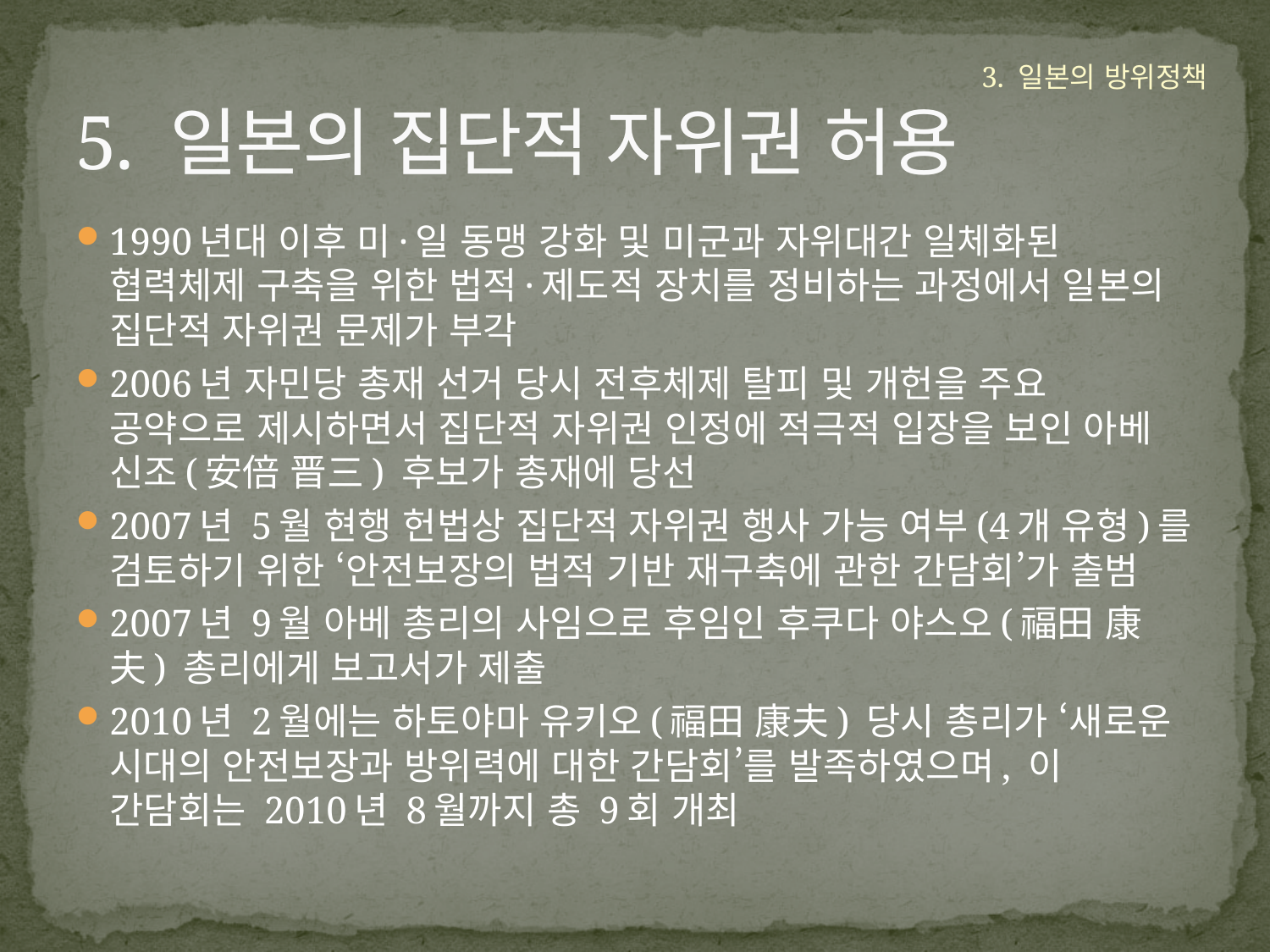

# 5. 일본의 집단적 자위권 허용
3. 일본의 방위정책
1990년대 이후 미·일 동맹 강화 및 미군과 자위대간 일체화된 협력체제 구축을 위한 법적·제도적 장치를 정비하는 과정에서 일본의 집단적 자위권 문제가 부각
2006년 자민당 총재 선거 당시 전후체제 탈피 및 개헌을 주요 공약으로 제시하면서 집단적 자위권 인정에 적극적 입장을 보인 아베 신조(安倍 晋三) 후보가 총재에 당선
2007년 5월 현행 헌법상 집단적 자위권 행사 가능 여부(4개 유형)를 검토하기 위한 ‘안전보장의 법적 기반 재구축에 관한 간담회’가 출범
2007년 9월 아베 총리의 사임으로 후임인 후쿠다 야스오(福田 康夫) 총리에게 보고서가 제출
2010년 2월에는 하토야마 유키오(福田 康夫) 당시 총리가 ‘새로운 시대의 안전보장과 방위력에 대한 간담회’를 발족하였으며, 이 간담회는 2010년 8월까지 총 9회 개최